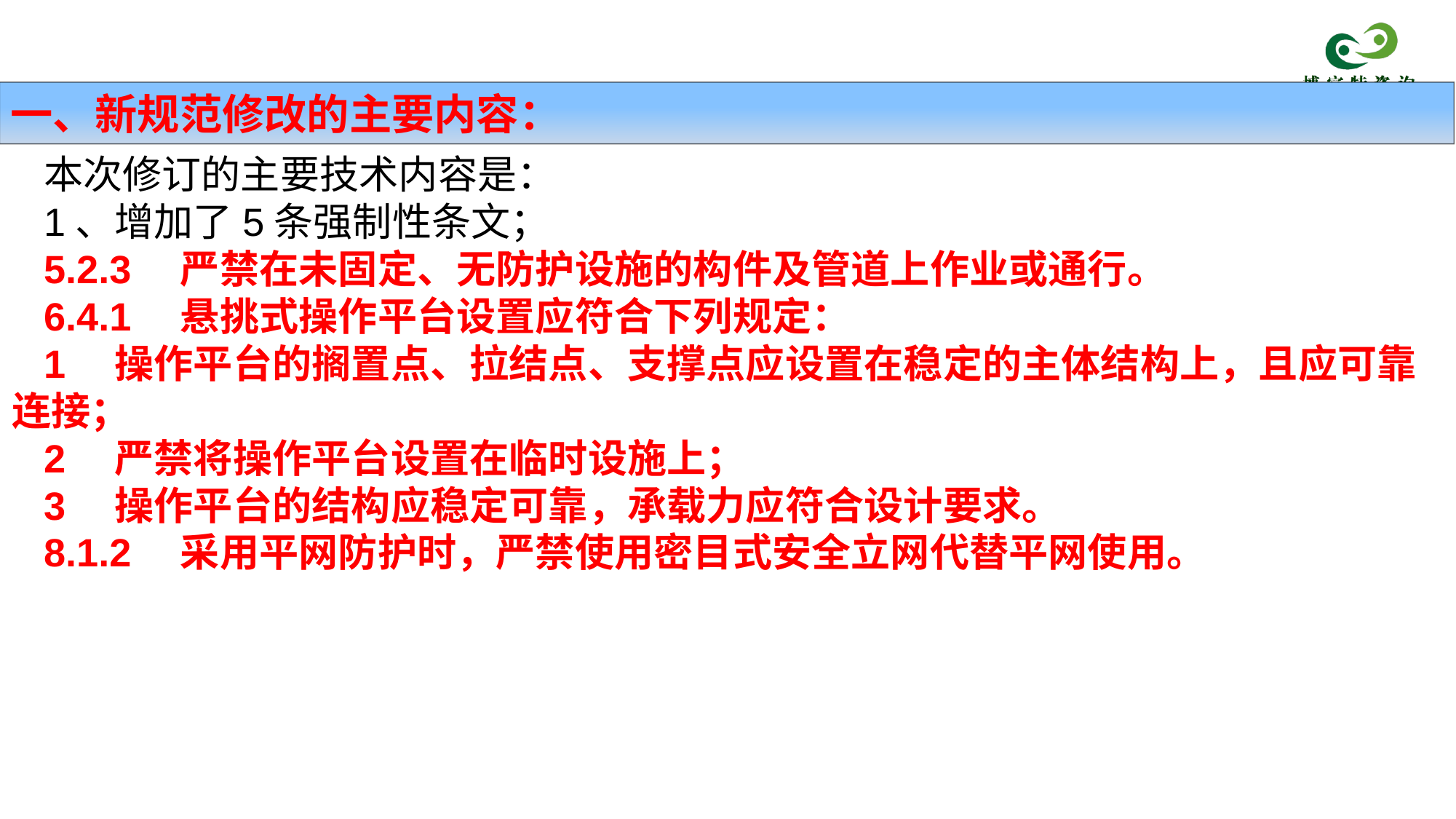

一、新规范修改的主要内容：
本次修订的主要技术内容是：
1、增加了5条强制性条文；
5.2.3　严禁在未固定、无防护设施的构件及管道上作业或通行。
6.4.1　悬挑式操作平台设置应符合下列规定：
1　操作平台的搁置点、拉结点、支撑点应设置在稳定的主体结构上，且应可靠连接；
2　严禁将操作平台设置在临时设施上；
3　操作平台的结构应稳定可靠，承载力应符合设计要求。
8.1.2　采用平网防护时，严禁使用密目式安全立网代替平网使用。